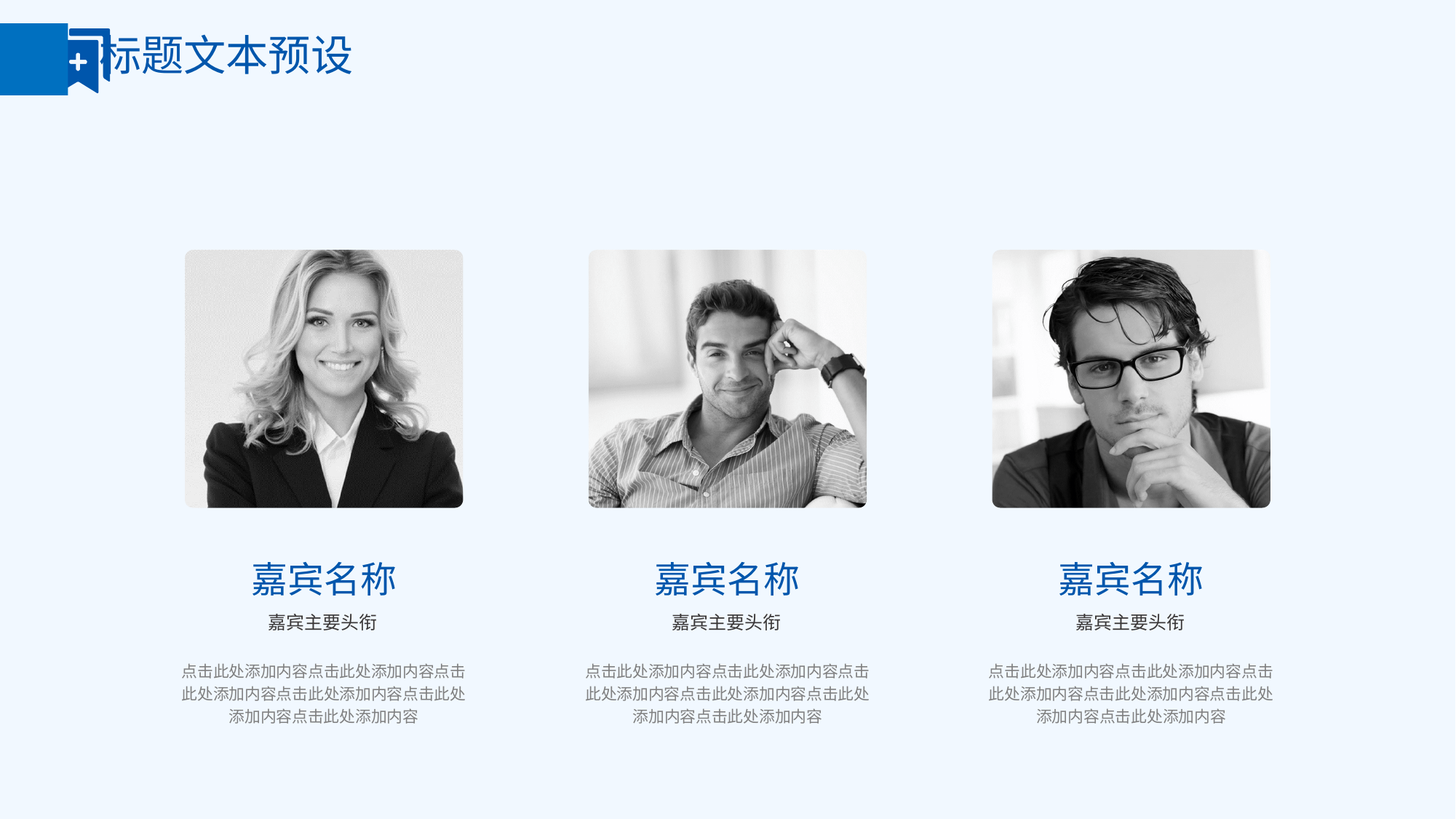

标题文本预设

嘉宾名称
嘉宾名称
嘉宾名称
嘉宾主要头衔
嘉宾主要头衔
嘉宾主要头衔
点击此处添加内容点击此处添加内容点击此处添加内容点击此处添加内容点击此处添加内容点击此处添加内容
点击此处添加内容点击此处添加内容点击此处添加内容点击此处添加内容点击此处添加内容点击此处添加内容
点击此处添加内容点击此处添加内容点击此处添加内容点击此处添加内容点击此处添加内容点击此处添加内容